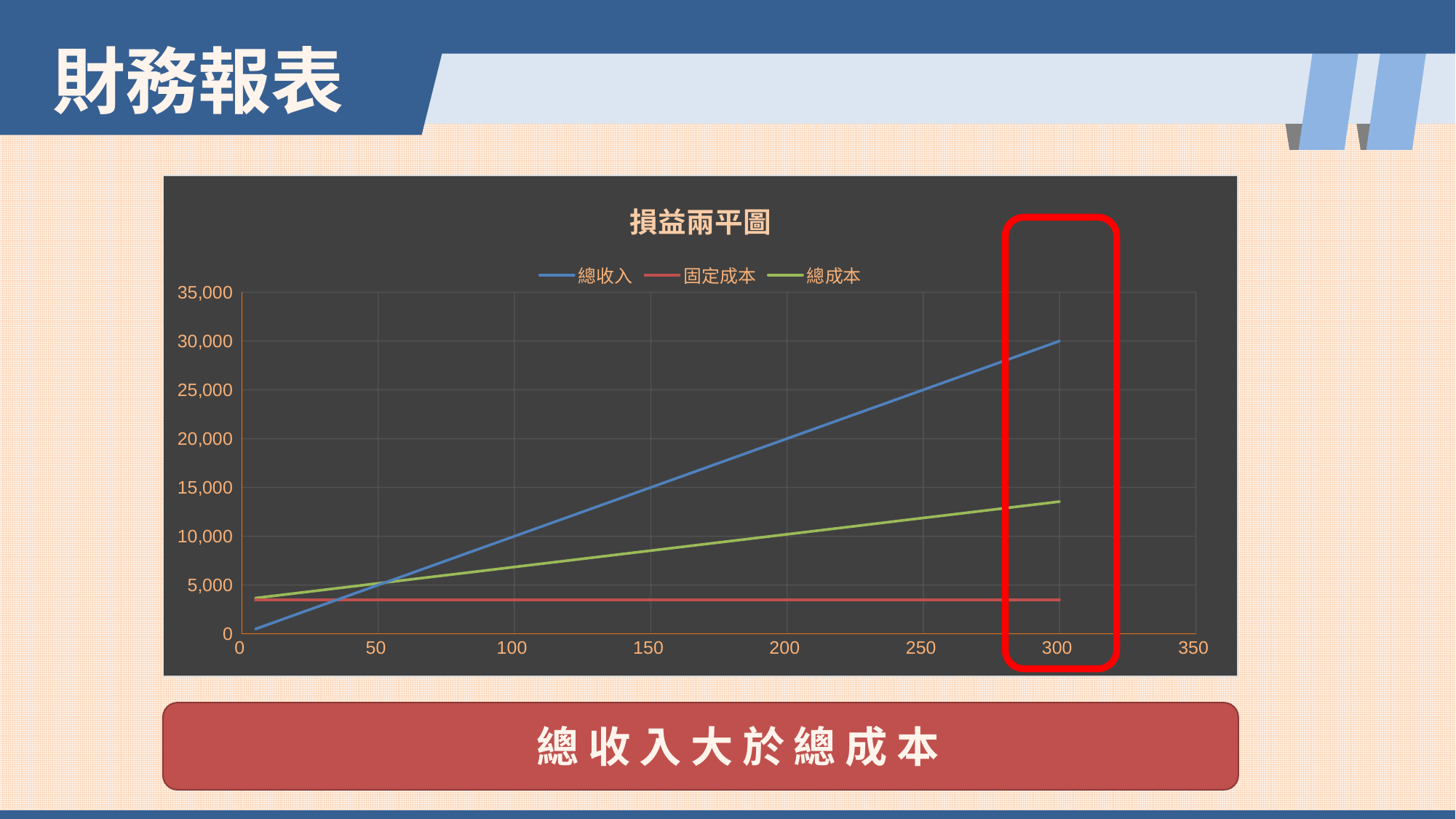

財務報表

### Chart: 損益兩平圖

| Category | 總收入 | 固定成本 | 總成本 |
|---|---|---|---|

總收入大於總成本